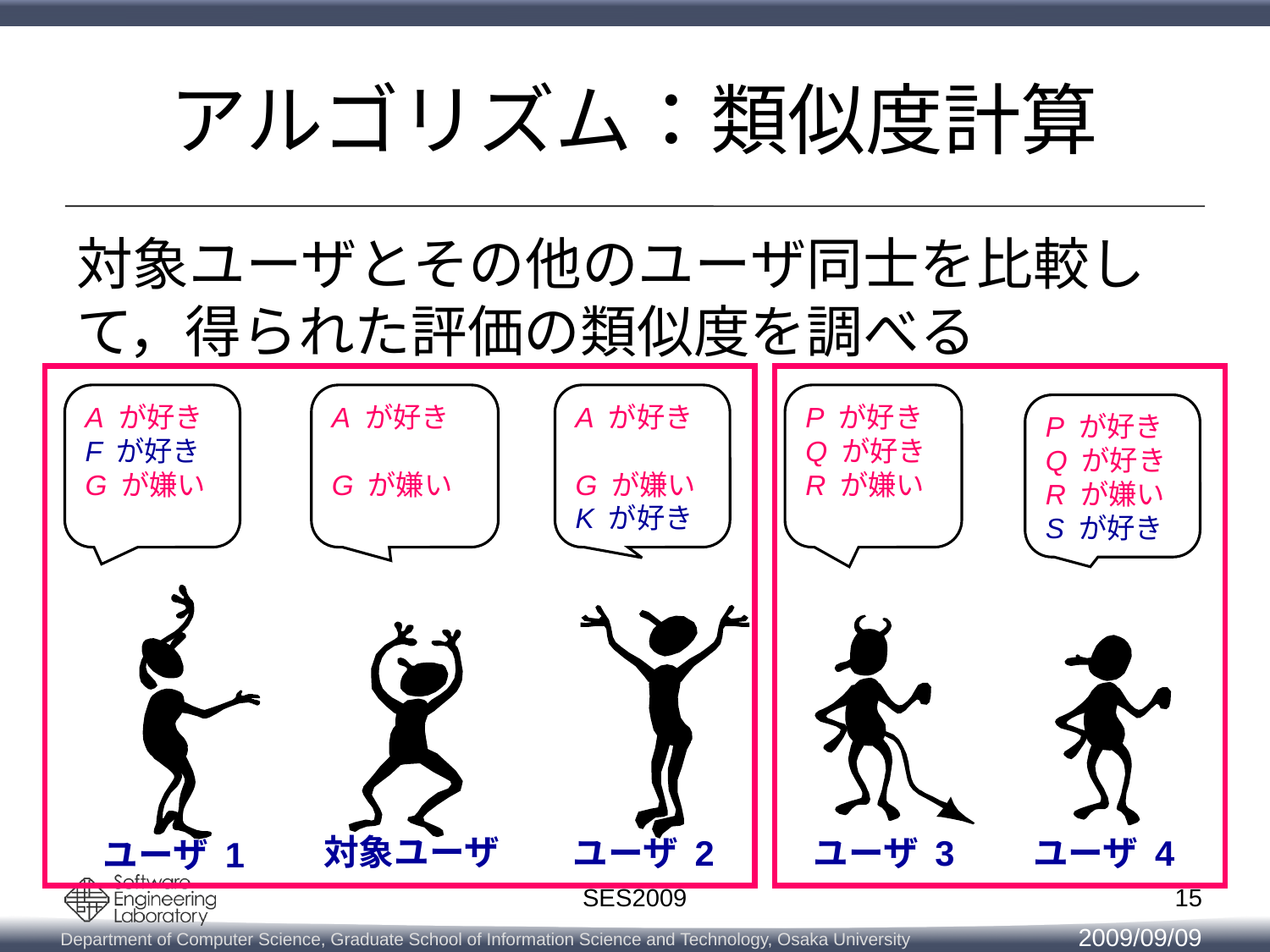

# アルゴリズム：類似度計算
対象ユーザとその他のユーザ同士を比較して，得られた評価の類似度を調べる

A が好き
F が好き
G が嫌い
A が好き

G が嫌い
A が好き

G が嫌い
K が好き
P が好き
Q が好き
R が嫌い

P が好き
Q が好き
R が嫌い
S が好き

ユーザ 1

対象ユーザ
ユーザ 2
ユーザ 3
ユーザ 4
15
SES2009
2009/09/09